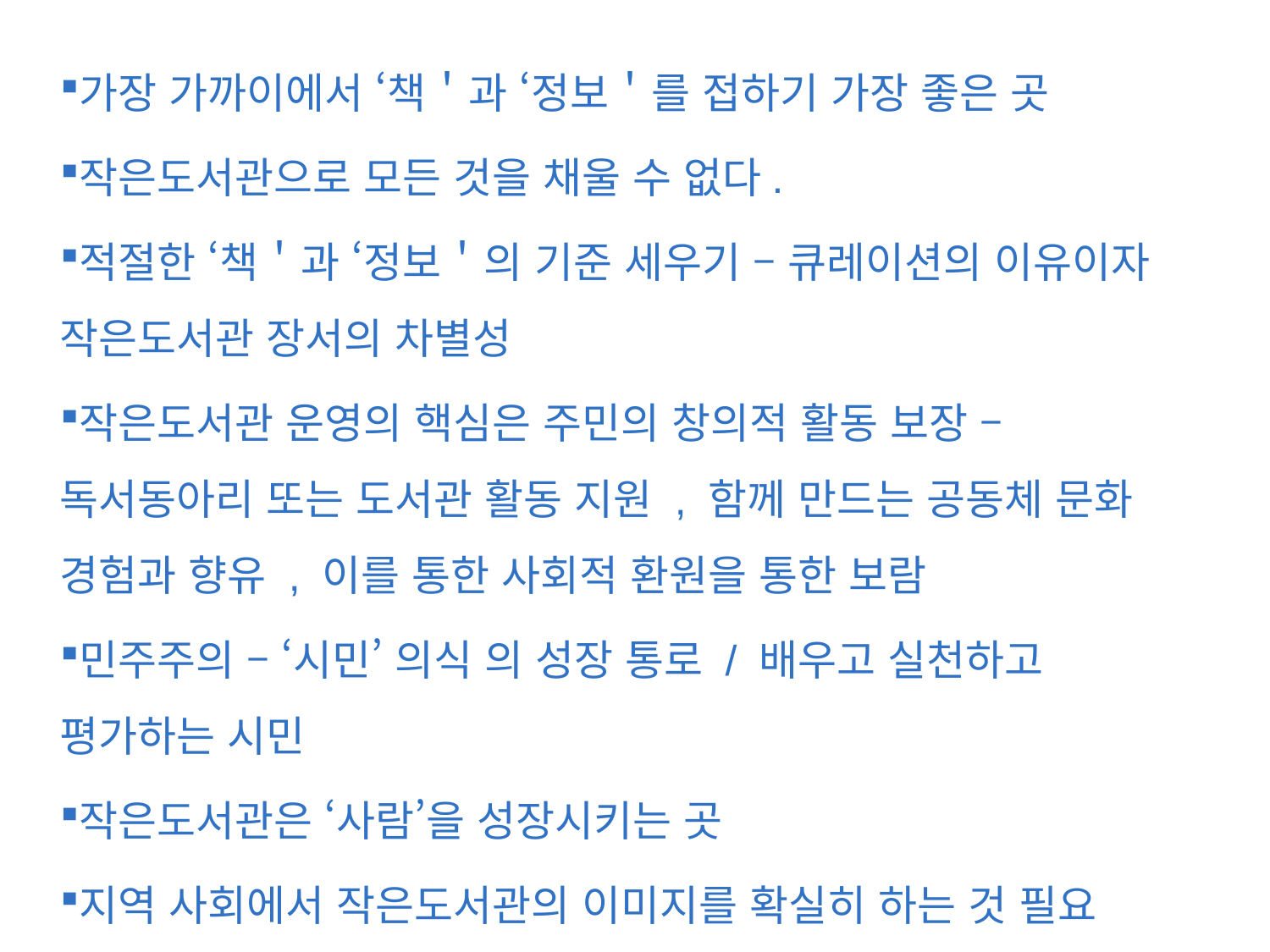

가장 가까이에서 ‘책＇과 ‘정보＇를 접하기 가장 좋은 곳
작은도서관으로 모든 것을 채울 수 없다.
적절한 ‘책＇과 ‘정보＇의 기준 세우기 – 큐레이션의 이유이자 작은도서관 장서의 차별성
작은도서관 운영의 핵심은 주민의 창의적 활동 보장 – 독서동아리 또는 도서관 활동 지원 , 함께 만드는 공동체 문화 경험과 향유 , 이를 통한 사회적 환원을 통한 보람
민주주의 – ‘시민’ 의식 의 성장 통로 / 배우고 실천하고 평가하는 시민
작은도서관은 ‘사람’을 성장시키는 곳
지역 사회에서 작은도서관의 이미지를 확실히 하는 것 필요